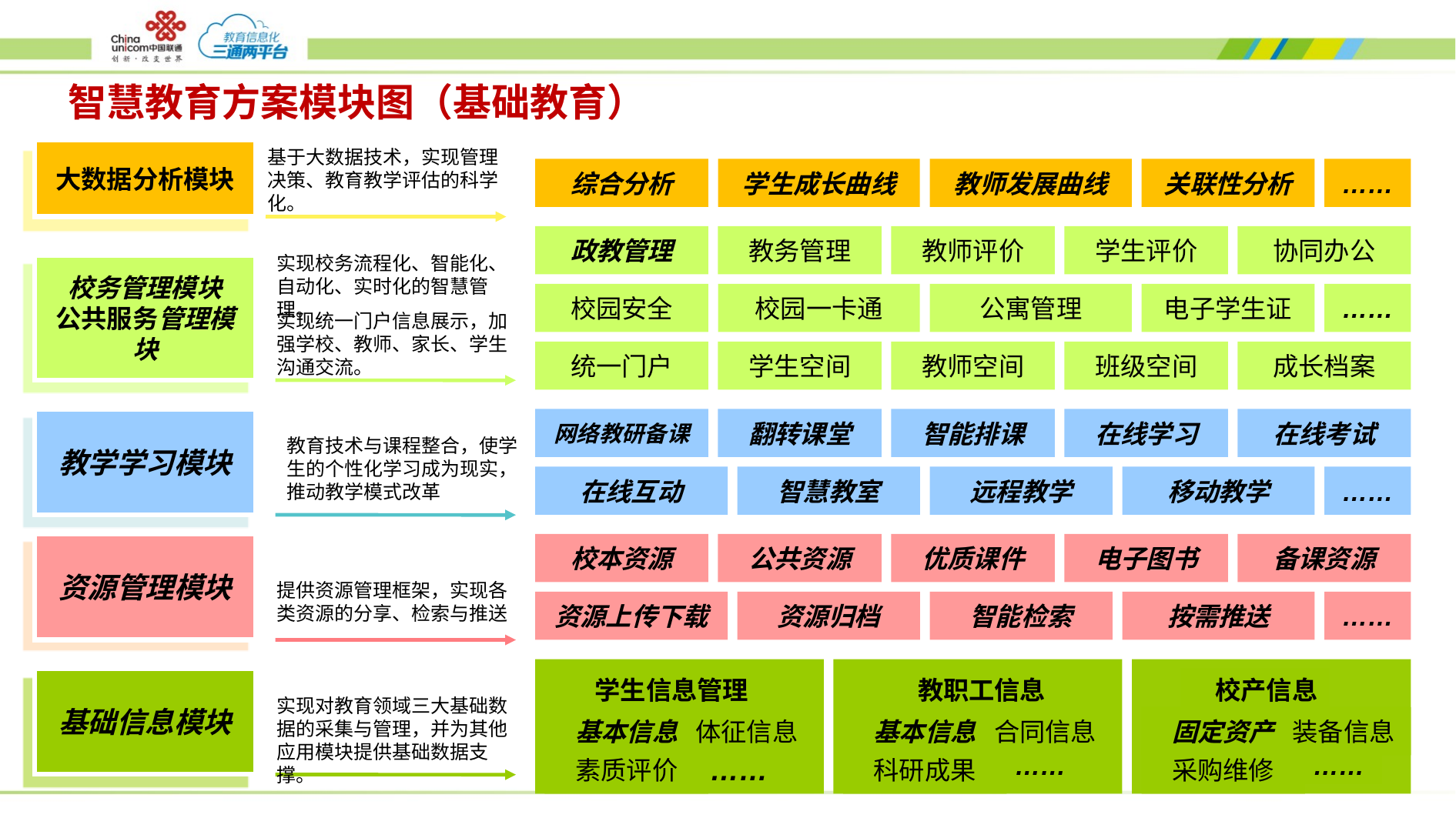

智慧教育方案模块图（基础教育）
大数据分析模块
基于大数据技术，实现管理决策、教育教学评估的科学化。
综合分析
学生成长曲线
教师发展曲线
关联性分析
……

政教管理
教务管理
教师评价
学生评价
协同办公
实现校务流程化、智能化、自动化、实时化的智慧管理。
校务管理模块
公共服务管理模块
校园安全
校园一卡通
公寓管理
电子学生证
……
实现统一门户信息展示，加强学校、教师、家长、学生沟通交流。
统一门户
学生空间
教师空间
班级空间
成长档案

教学学习模块
网络教研备课
翻转课堂
智能排课
在线学习
在线考试
教育技术与课程整合，使学生的个性化学习成为现实，推动教学模式改革
在线互动
智慧教室
远程教学
移动教学
……

资源管理模块
校本资源
公共资源
优质课件
电子图书
备课资源
提供资源管理框架，实现各类资源的分享、检索与推送
资源上传下载
资源归档
智能检索
按需推送
……

基础信息模块
学生信息管理
基本信息
体征信息
素质评价

   教职工信息
基本信息
合同信息
科研成果
……
   校产信息
固定资产
装备信息
采购维修
……
实现对教育领域三大基础数据的采集与管理，并为其他应用模块提供基础数据支撑。
……